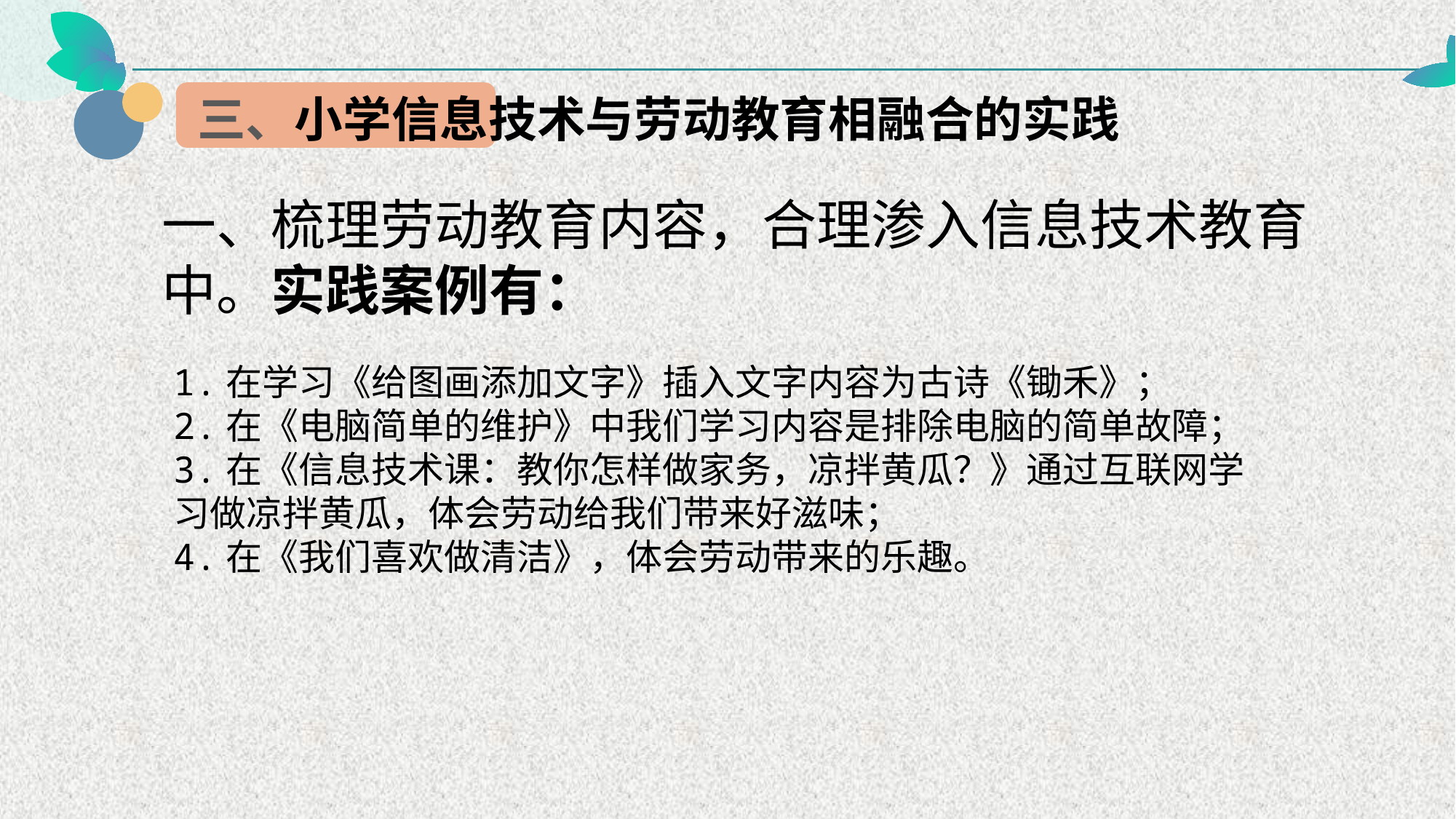

三、小学信息技术与劳动教育相融合的实践

一、梳理劳动教育内容，合理渗入信息技术教育中。实践案例有：

1.在学习《给图画添加文字》插入文字内容为古诗《锄禾》；
2.在《电脑简单的维护》中我们学习内容是排除电脑的简单故障；
3.在《信息技术课：教你怎样做家务，凉拌黄瓜？》通过互联网学习做凉拌黄瓜，体会劳动给我们带来好滋味；
4.在《我们喜欢做清洁》，体会劳动带来的乐趣。